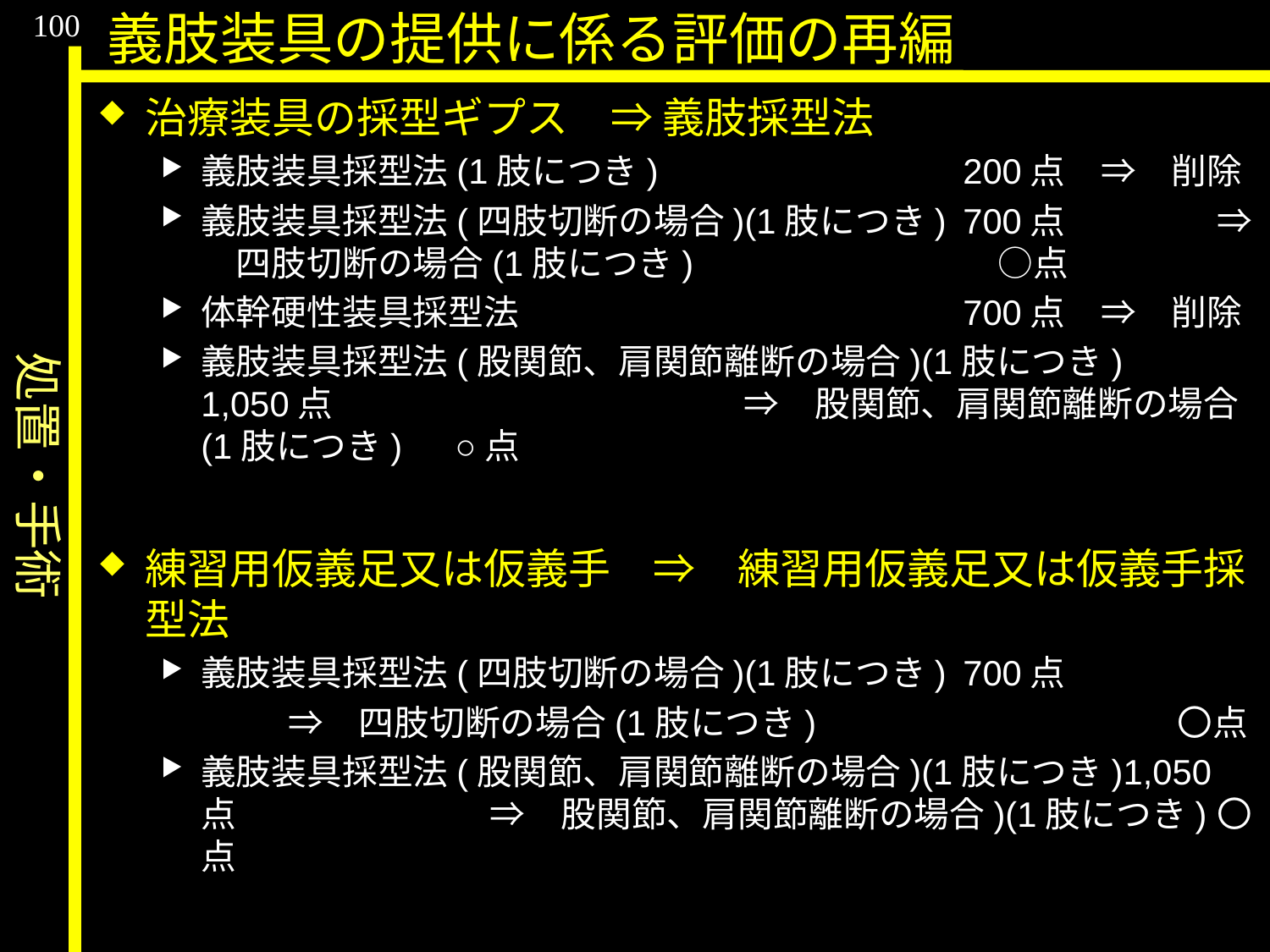

処置・手術
100
義肢装具の提供に係る評価の再編

治療装具の採型ギプス　⇒ 義肢採型法
義肢装具採型法(1肢につき)		　	200点　⇒　削除
義肢装具採型法(四肢切断の場合)(1肢につき)	700点	　	⇒　四肢切断の場合(1肢につき)			　○点
体幹硬性装具採型法			　	700点　⇒　削除
義肢装具採型法(股関節、肩関節離断の場合)(1肢につき)	1,050点			　⇒　股関節、肩関節離断の場合(1肢につき) 	○点

練習用仮義足又は仮義手　⇒　練習用仮義足又は仮義手採型法
義肢装具採型法(四肢切断の場合)(1肢につき)	700点
　	⇒　四肢切断の場合(1肢につき)			〇点
義肢装具採型法(股関節、肩関節離断の場合)(1肢につき)1,050点		　⇒　股関節、肩関節離断の場合)(1肢につき)	〇点